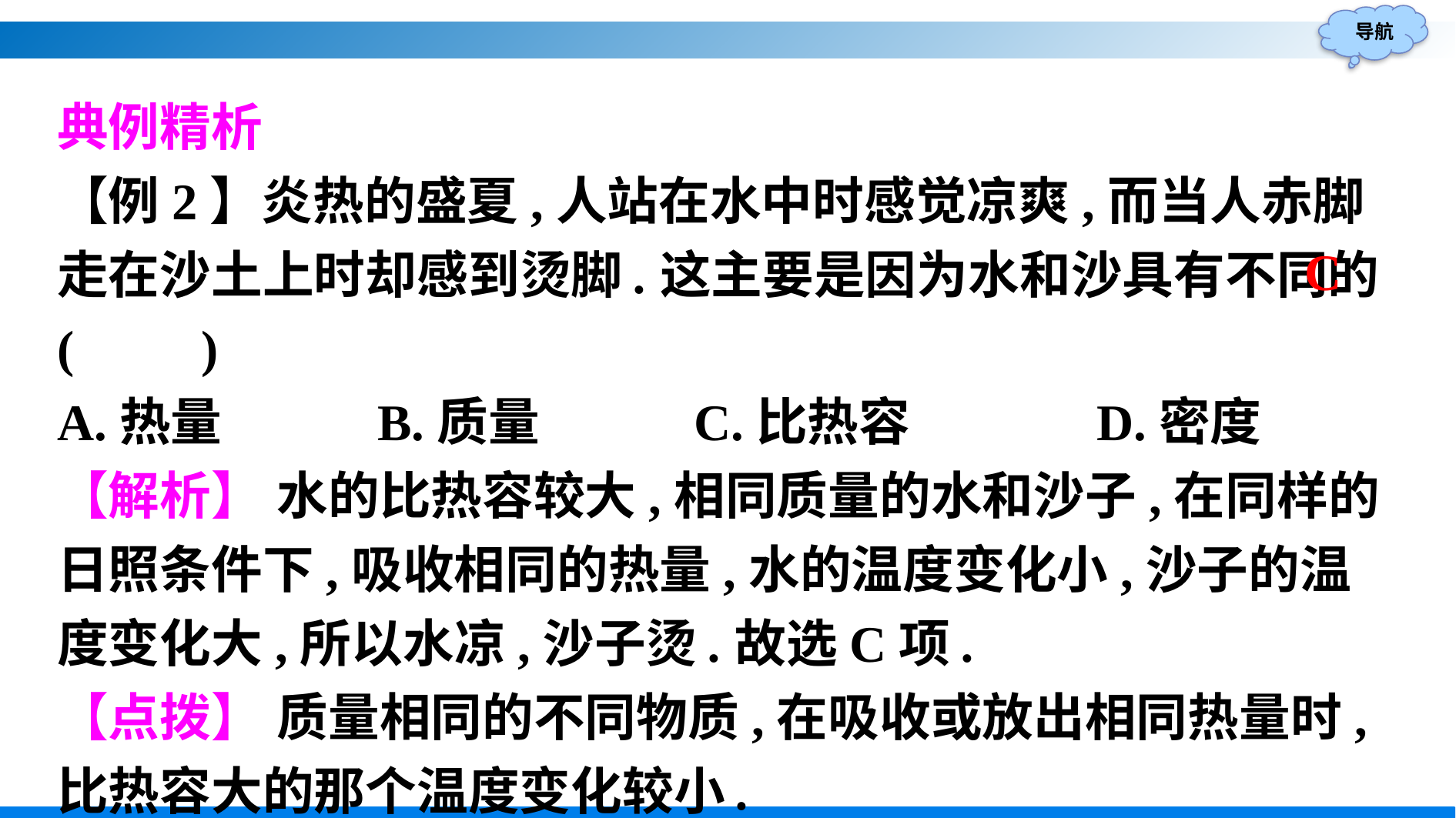

典例精析
【例2】炎热的盛夏,人站在水中时感觉凉爽,而当人赤脚走在沙土上时却感到烫脚.这主要是因为水和沙具有不同的(　　)
A.热量		B.质量	    C.比热容		D.密度
【解析】 水的比热容较大,相同质量的水和沙子,在同样的日照条件下,吸收相同的热量,水的温度变化小,沙子的温度变化大,所以水凉,沙子烫.故选C项.
【点拨】 质量相同的不同物质,在吸收或放出相同热量时,比热容大的那个温度变化较小.
C